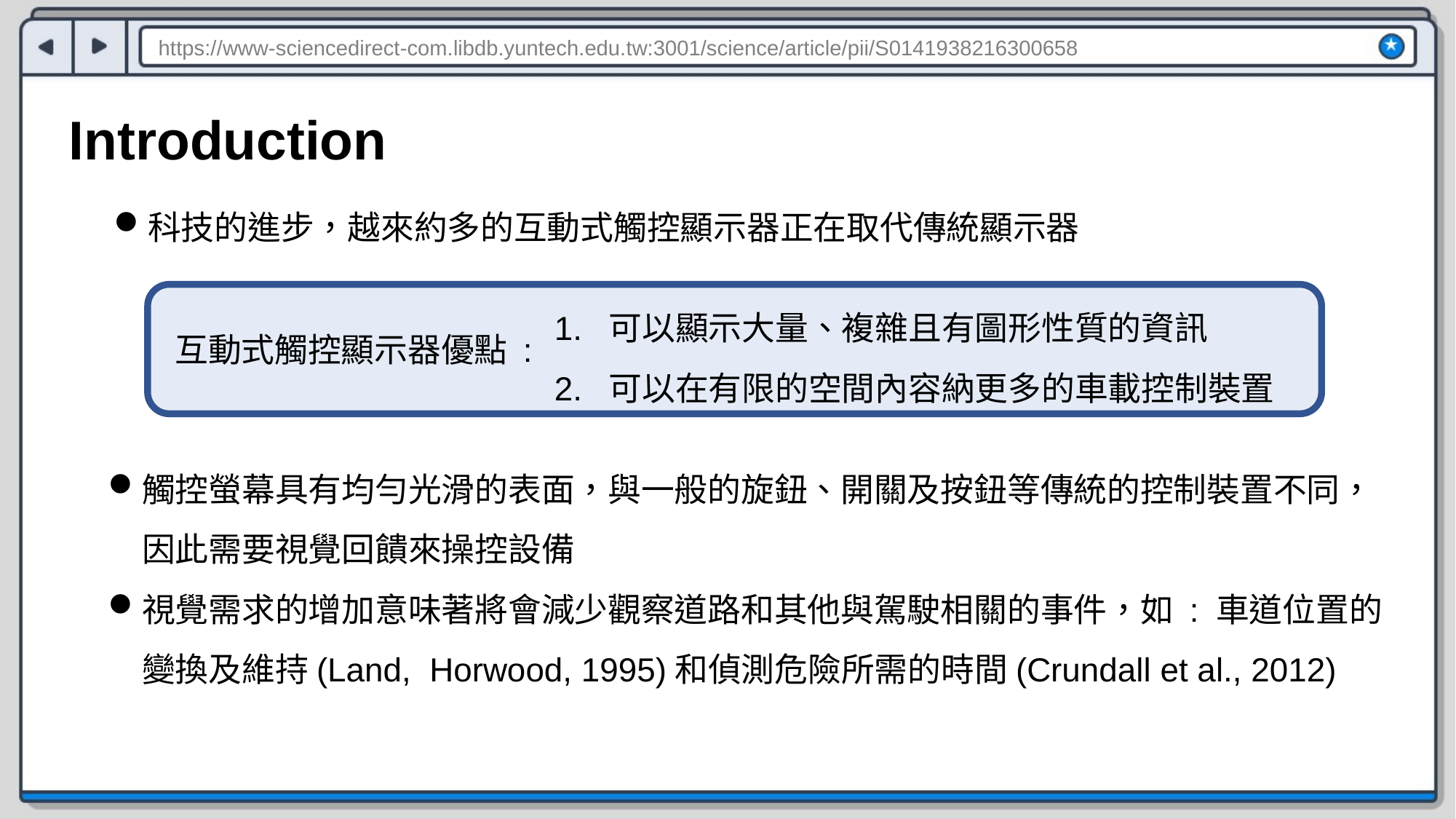

https://www-sciencedirect-com.libdb.yuntech.edu.tw:3001/science/article/pii/S0141938216300658
Introduction
科技的進步，越來約多的互動式觸控顯示器正在取代傳統顯示器
可以顯示大量、複雜且有圖形性質的資訊
可以在有限的空間內容納更多的車載控制裝置
互動式觸控顯示器優點 :

觸控螢幕具有均勻光滑的表面，與一般的旋鈕、開關及按鈕等傳統的控制裝置不同，因此需要視覺回饋來操控設備
視覺需求的增加意味著將會減少觀察道路和其他與駕駛相關的事件，如 : 車道位置的變換及維持(Land,  Horwood, 1995)和偵測危險所需的時間(Crundall et al., 2012)